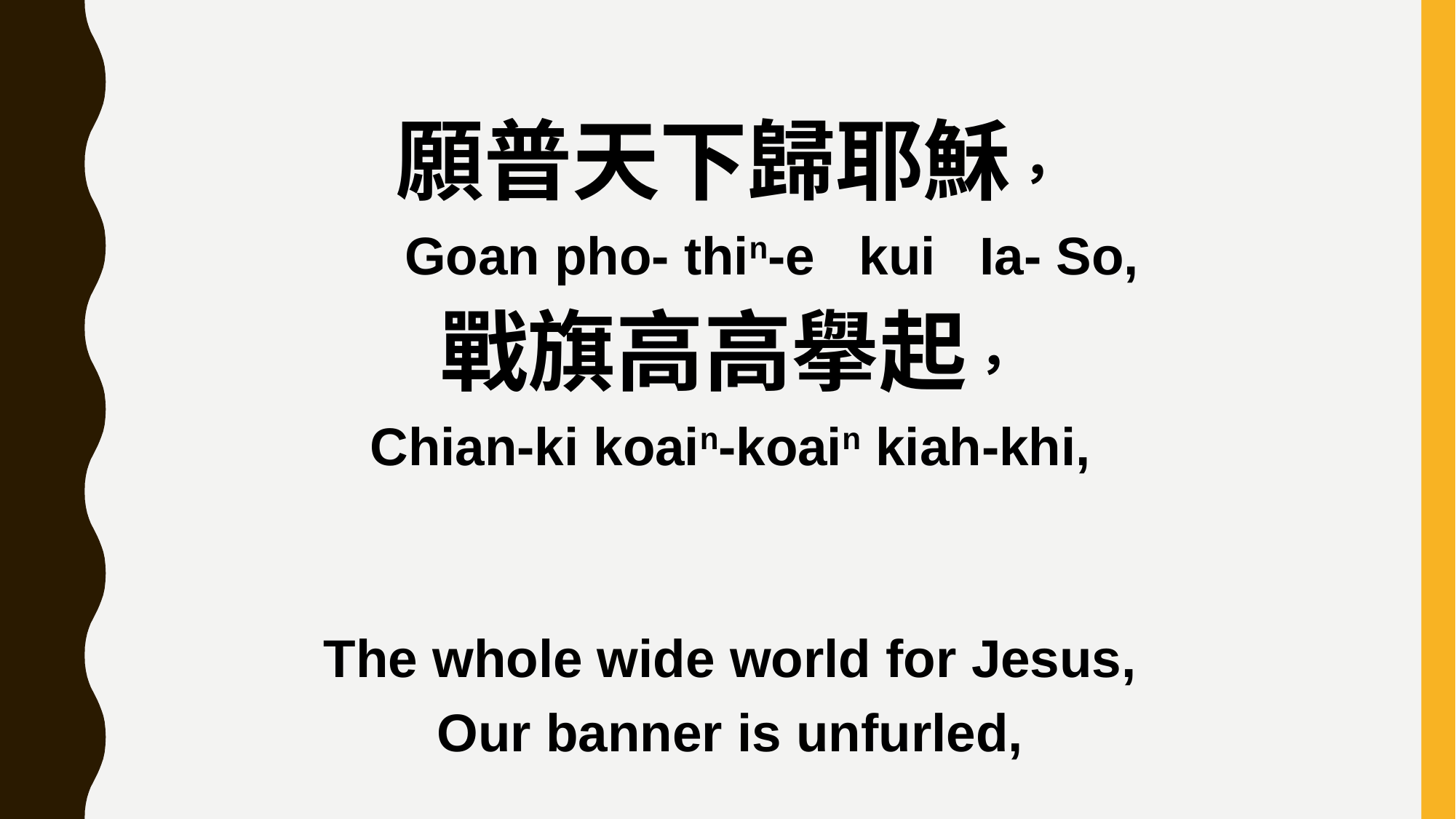

願普天下歸耶穌，
              Goan pho- thin-e   kui   Ia- So,
戰旗高高擧起，
Chian-ki koain-koain kiah-khi,

The whole wide world for Jesus,
Our banner is unfurled,